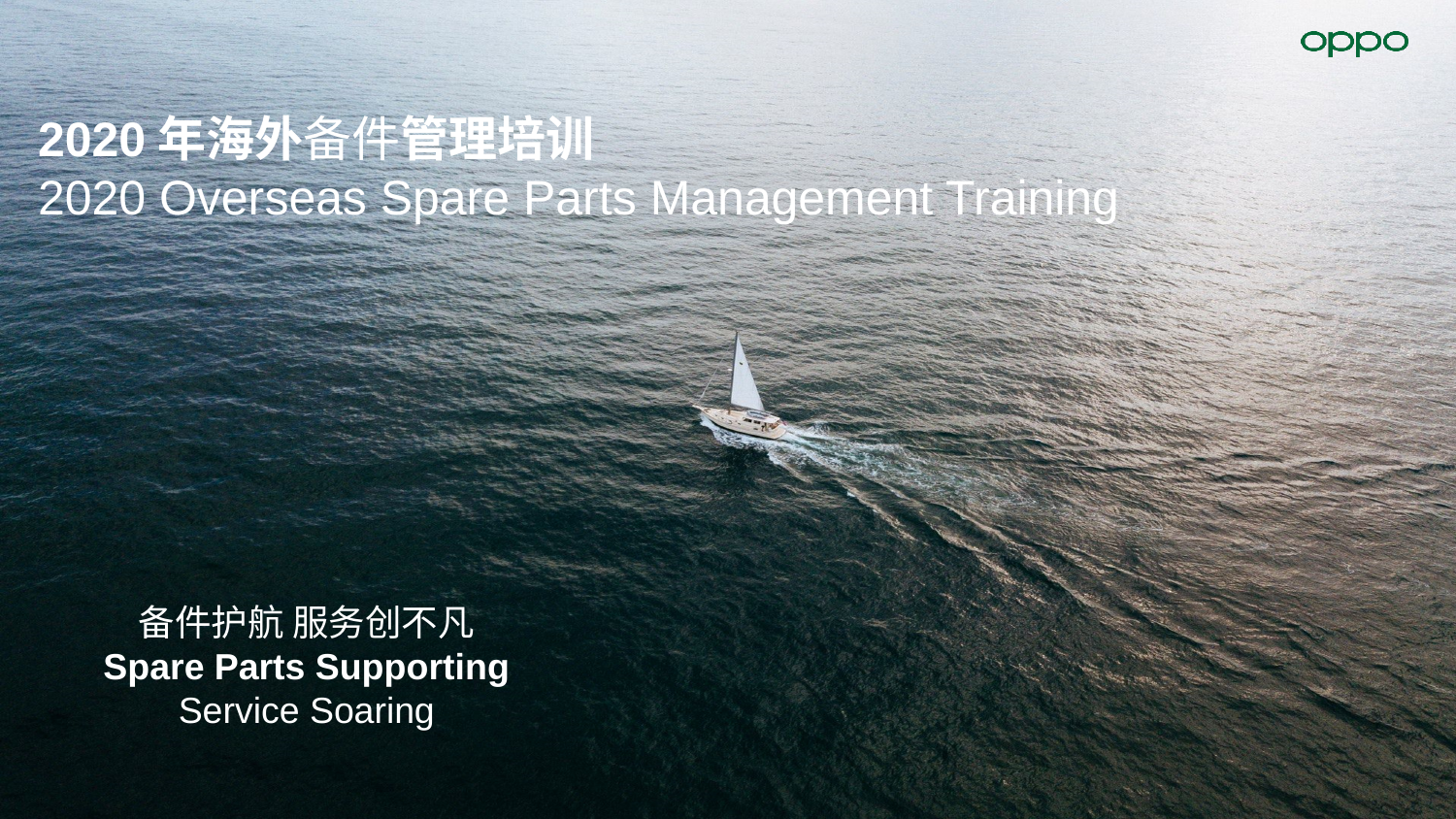

2020年海外备件管理培训
2020 Overseas Spare Parts Management Training
备件护航 服务创不凡
Spare Parts Supporting
Service Soaring